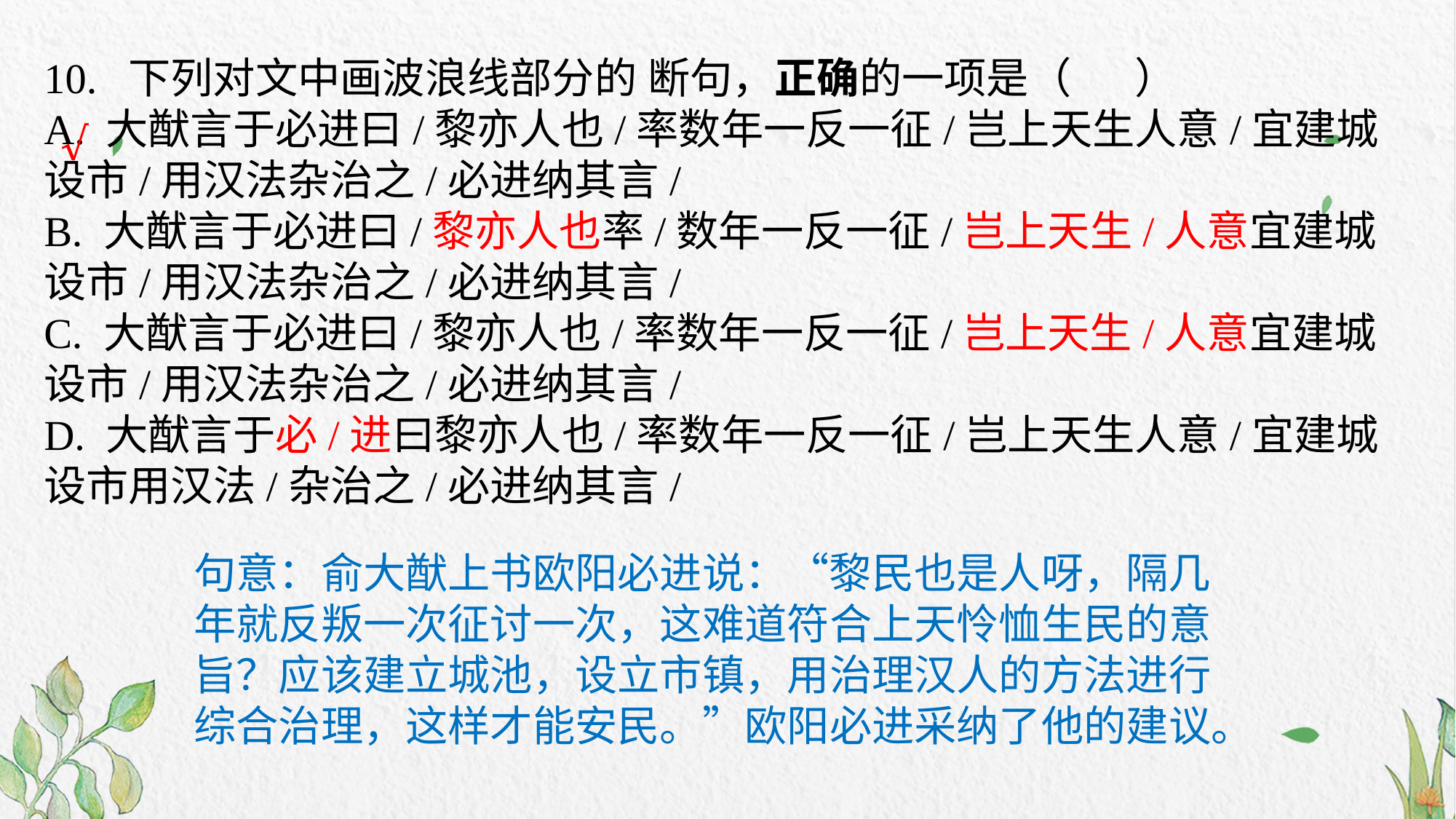

10.  下列对文中画波浪线部分的 断句，正确的一项是（      ）
A. 大猷言于必进曰/黎亦人也/率数年一反一征/岂上天生人意/宜建城设市/用汉法杂治之/必进纳其言/
B. 大猷言于必进曰/黎亦人也率/数年一反一征/岂上天生/人意宜建城设市/用汉法杂治之/必进纳其言/
C. 大猷言于必进曰/黎亦人也/率数年一反一征/岂上天生/人意宜建城设市/用汉法杂治之/必进纳其言/
D. 大猷言于必/进曰黎亦人也/率数年一反一征/岂上天生人意/宜建城设市用汉法/杂治之/必进纳其言/
√
句意：俞大猷上书欧阳必进说：“黎民也是人呀，隔几年就反叛一次征讨一次，这难道符合上天怜恤生民的意旨？应该建立城池，设立市镇，用治理汉人的方法进行综合治理，这样才能安民。”欧阳必进采纳了他的建议。